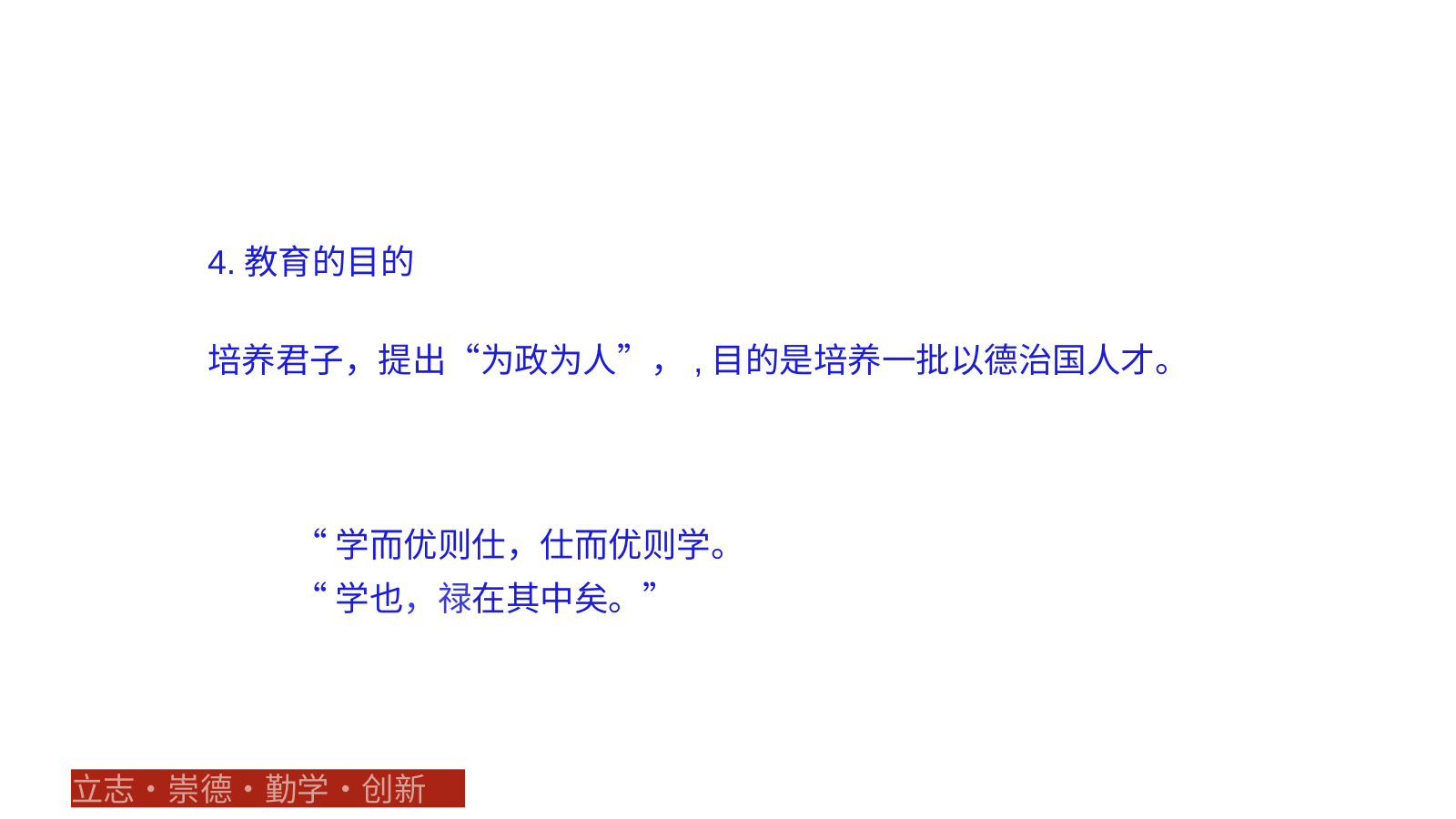

4.教育的目的
培养君子，提出“为政为人”，,目的是培养一批以德治国人才。

“学而优则仕，仕而优则学。
“学也，禄在其中矣。”
立志•崇德•勤学•创新